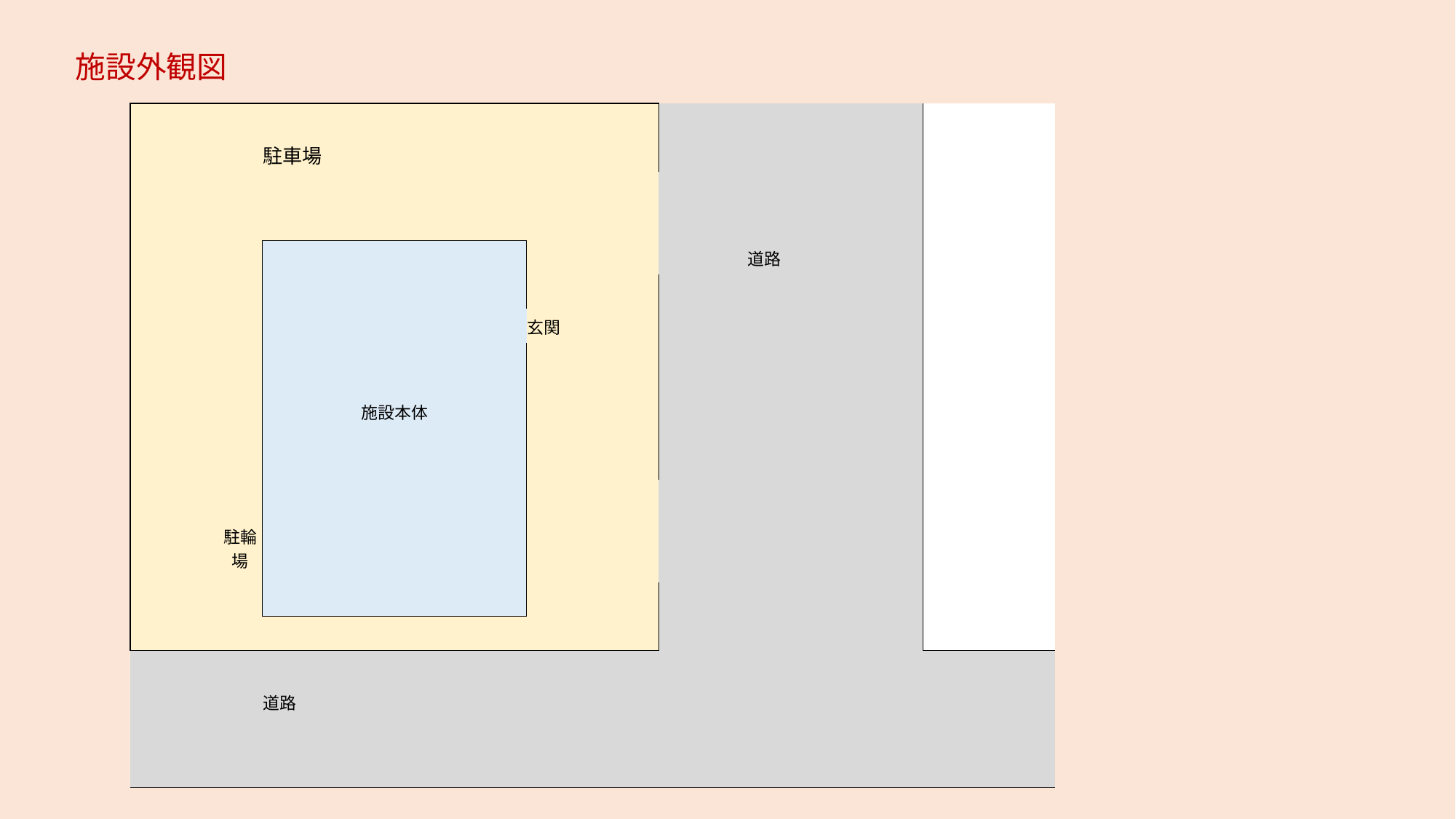

施設外観図
|  |  |  |  |  |  |  |  |  |  |  |  |  |  |  |  |  |  |  |  |  |
| --- | --- | --- | --- | --- | --- | --- | --- | --- | --- | --- | --- | --- | --- | --- | --- | --- | --- | --- | --- | --- |
|  |  |  | 駐車場 |  |  |  |  |  |  |  |  |  |  |  |  |  |  |  |  |  |
|  |  |  |  |  |  |  |  |  |  |  |  |  |  |  |  |  |  |  |  |  |
|  |  |  |  |  |  |  |  |  |  |  |  |  |  |  |  |  |  |  |  |  |
|  |  |  |  |  |  |  |  |  |  |  |  |  |  | 道路 |  |  |  |  |  |  |
|  |  |  |  |  |  |  |  |  |  |  |  |  |  |  |  |  |  |  |  |  |
|  |  |  |  |  |  |  |  |  | 玄関 |  |  |  |  |  |  |  |  |  |  |  |
|  |  |  |  |  | 施設本体 |  |  |  |  |  |  |  |  |  |  |  |  |  |  |  |
|  |  |  |  |  |  |  |  |  |  |  |  |  |  |  |  |  |  |  |  |  |
|  |  |  |  |  |  |  |  |  |  |  |  |  |  |  |  |  |  |  |  |  |
|  |  |  |  |  |  |  |  |  |  |  |  |  |  |  |  |  |  |  |  |  |
|  |  | 駐輪場 |  |  |  |  |  |  |  |  |  |  |  |  |  |  |  |  |  |  |
|  |  |  |  |  |  |  |  |  |  |  |  |  |  |  |  |  |  |  |  |  |
|  |  |  |  |  |  |  |  |  |  |  |  |  |  |  |  |  |  |  |  |  |
|  |  |  |  |  |  |  |  |  |  |  |  |  |  |  |  |  |  |  |  |  |
|  |  |  |  |  |  |  |  |  |  |  |  |  |  |  |  |  |  |  |  |  |
|  |  |  |  |  |  |  |  |  |  |  |  |  |  |  |  |  |  |  |  |  |
|  |  |  | 道路 |  |  |  |  |  |  |  |  |  |  |  |  |  |  |  |  |  |
|  |  |  |  |  |  |  |  |  |  |  |  |  |  |  |  |  |  |  |  |  |
|  |  |  |  |  |  |  |  |  |  |  |  |  |  |  |  |  |  |  |  |  |